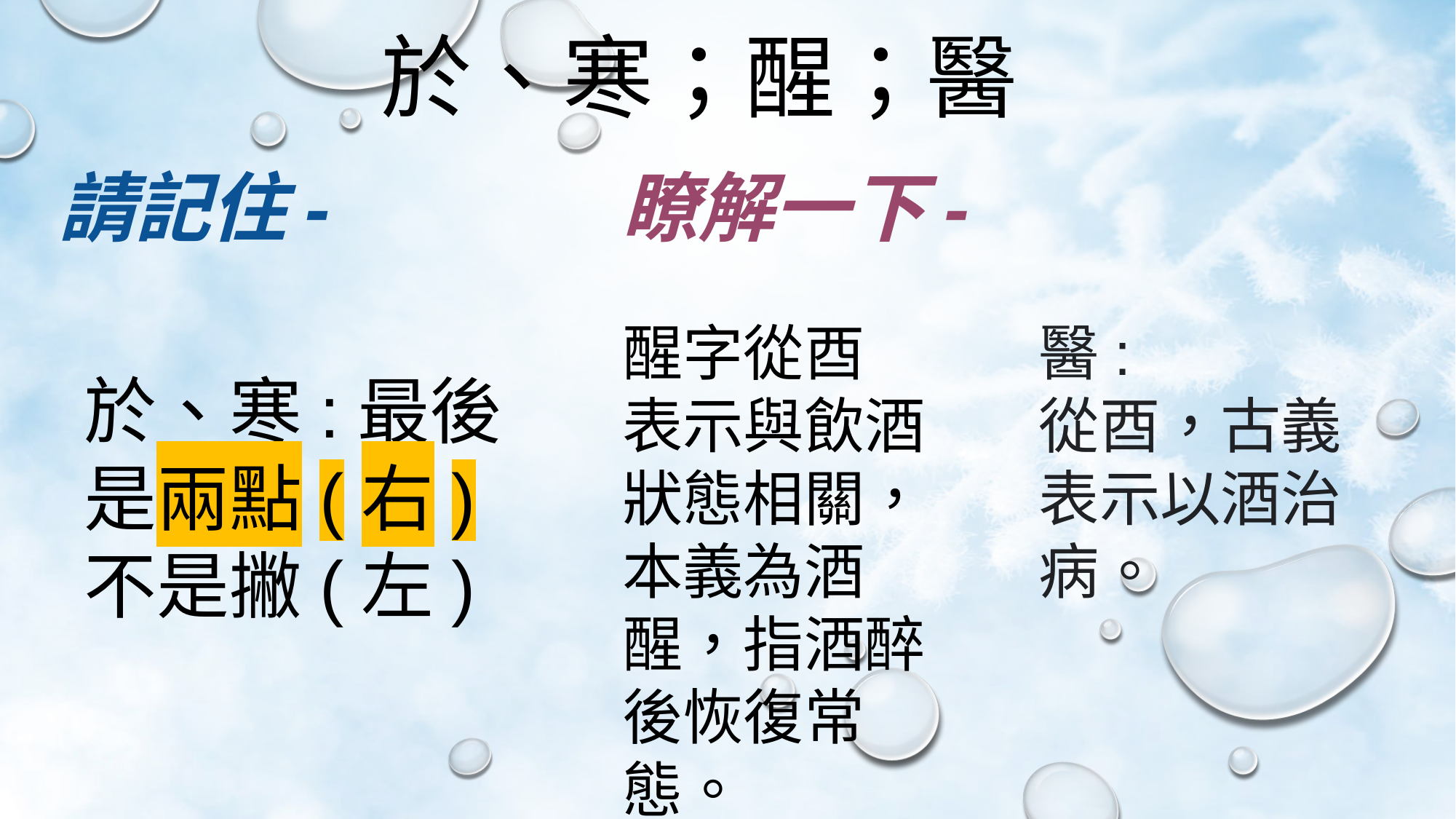

# 於、寒；醒；醫
請記住-
瞭解一下-
醒字從酉
表示與飲酒狀態相關，本義為酒醒，指酒醉後恢復常態。
醫:
從酉，古義表示以酒治病。
於、寒:最後是兩點(右)不是撇(左)